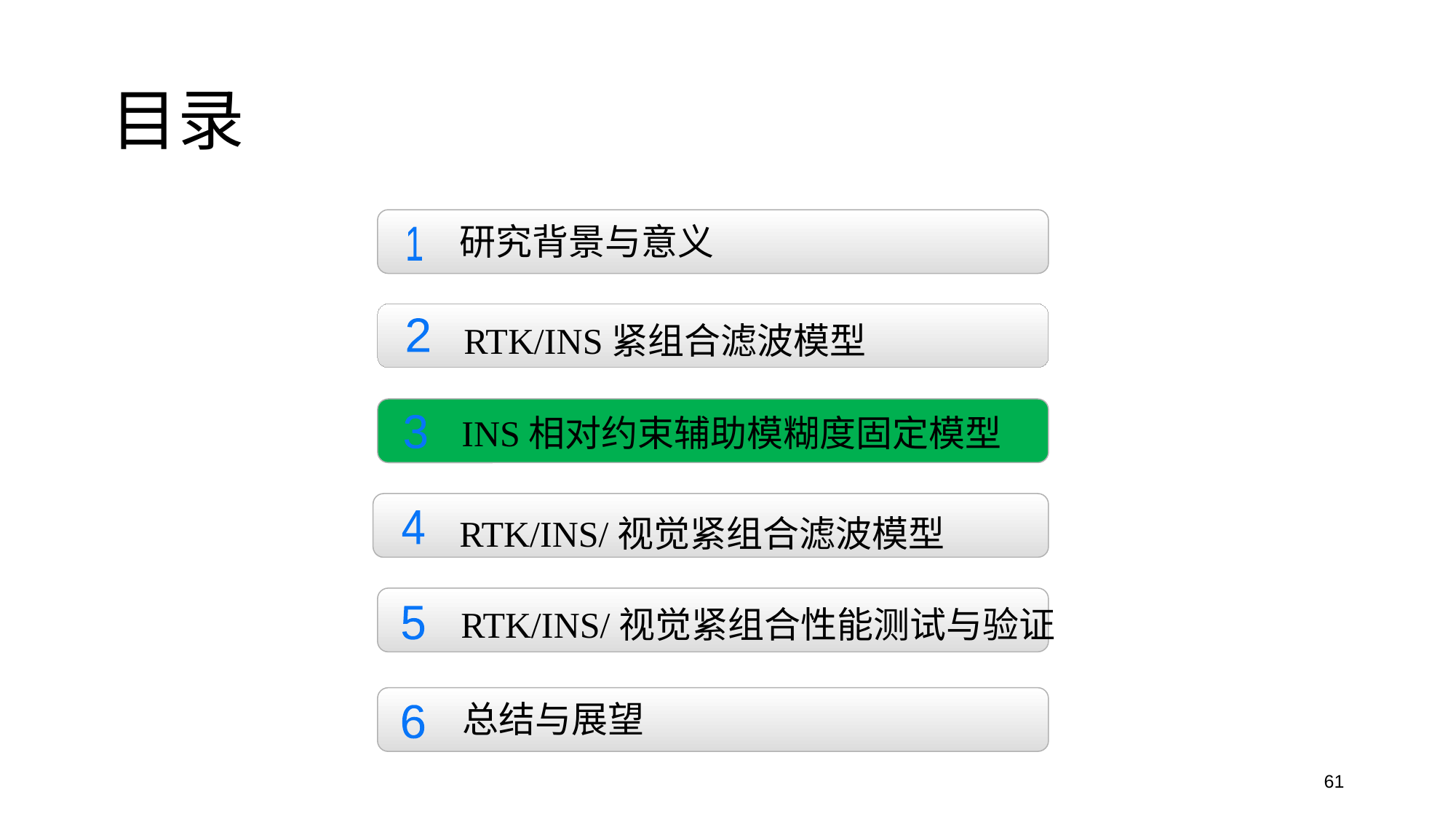

# 目录
研究背景与意义

1

RTK/INS紧组合滤波模型
2

INS相对约束辅助模糊度固定模型
3

RTK/INS/视觉紧组合滤波模型
4

RTK/INS/视觉紧组合性能测试与验证
5
总结与展望

6
61